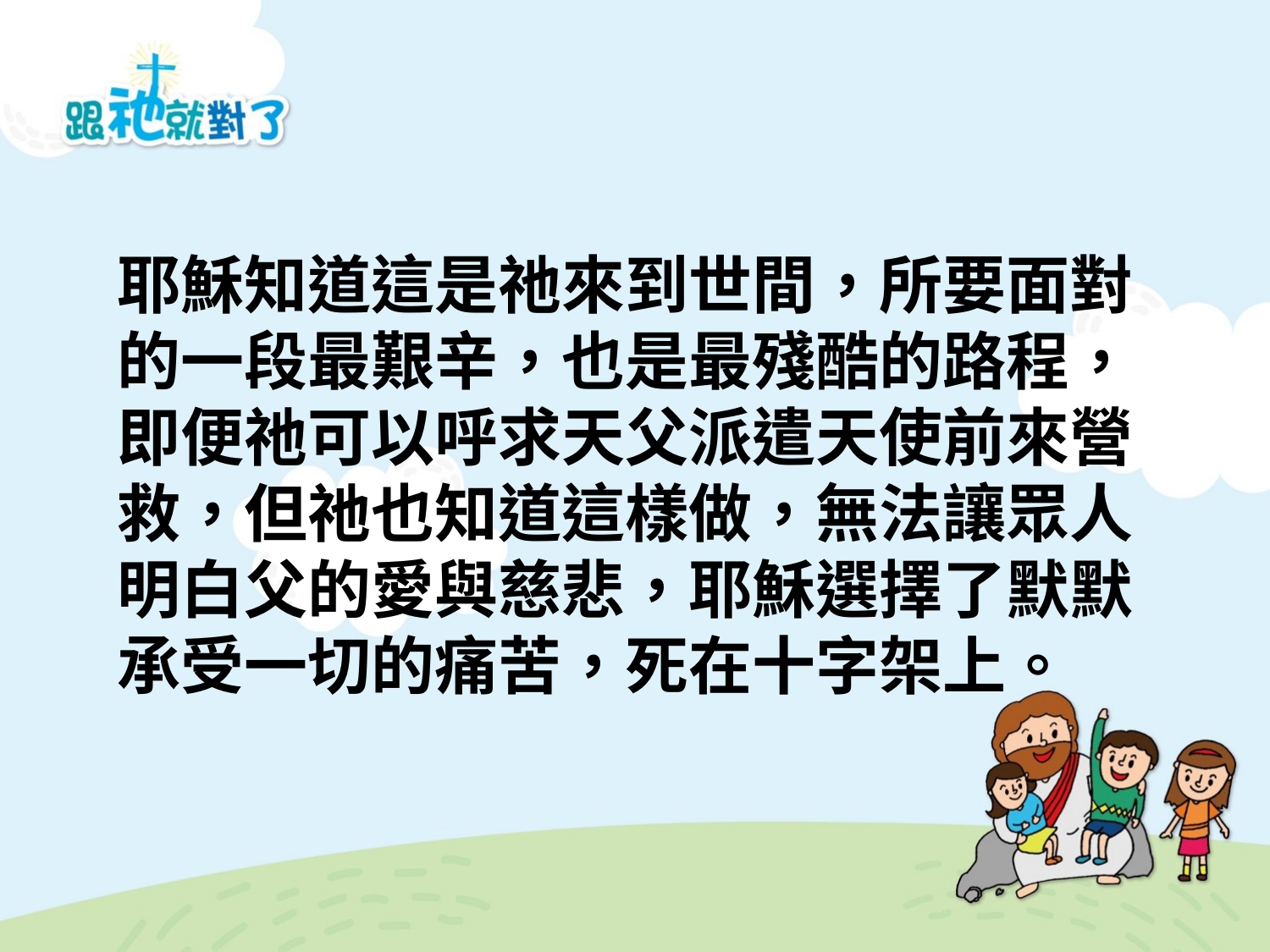

耶穌知道這是祂來到世間，所要面對的一段最艱辛，也是最殘酷的路程，即便祂可以呼求天父派遣天使前來營救，但祂也知道這樣做，無法讓眾人明白父的愛與慈悲，耶穌選擇了默默承受一切的痛苦，死在十字架上。